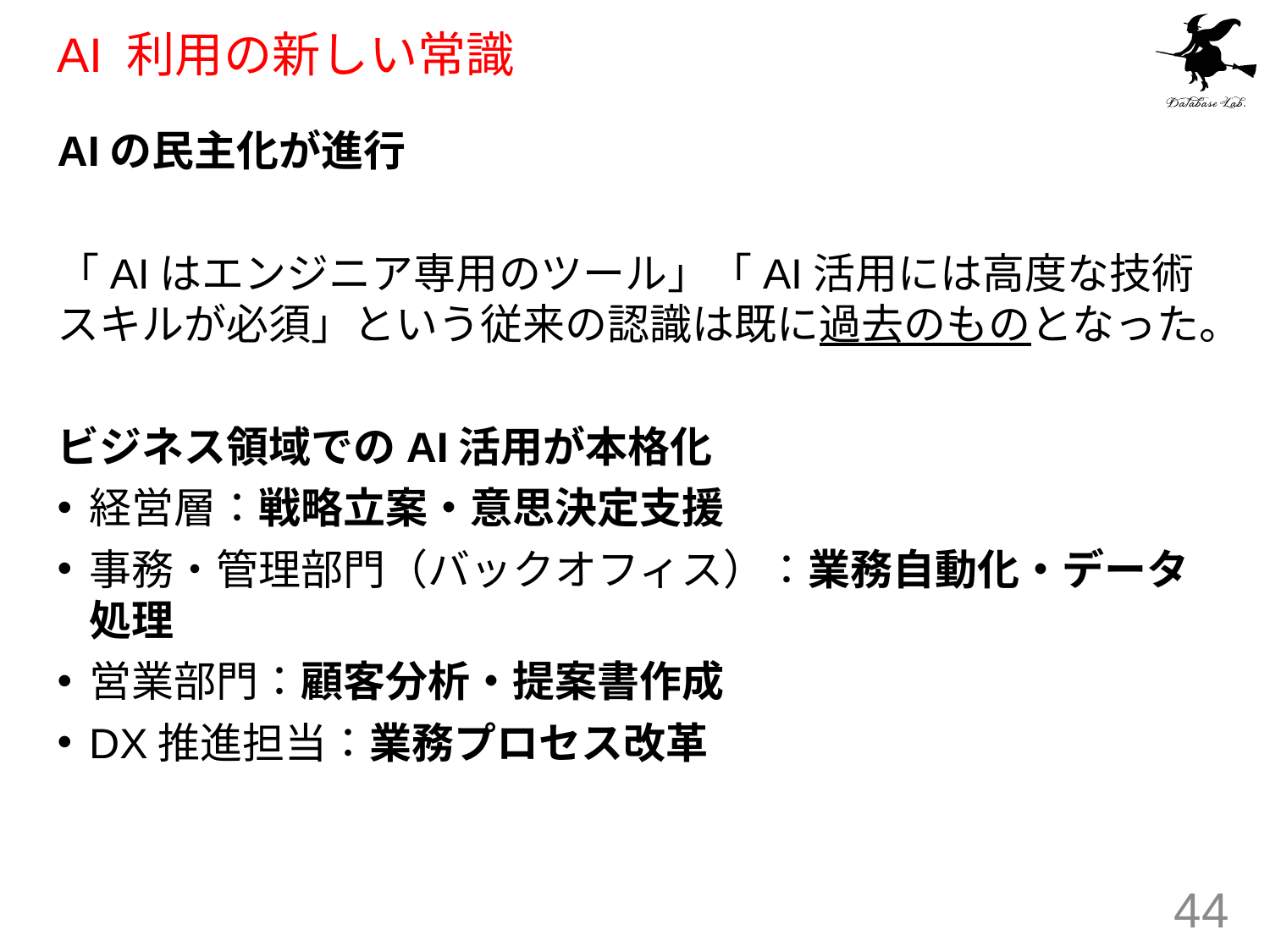

# AI 利用の新しい常識
AIの民主化が進行

「AIはエンジニア専用のツール」「AI活用には高度な技術スキルが必須」という従来の認識は既に過去のものとなった。

ビジネス領域でのAI活用が本格化
経営層：戦略立案・意思決定支援
事務・管理部門（バックオフィス）：業務自動化・データ処理
営業部門：顧客分析・提案書作成
DX推進担当：業務プロセス改革

44